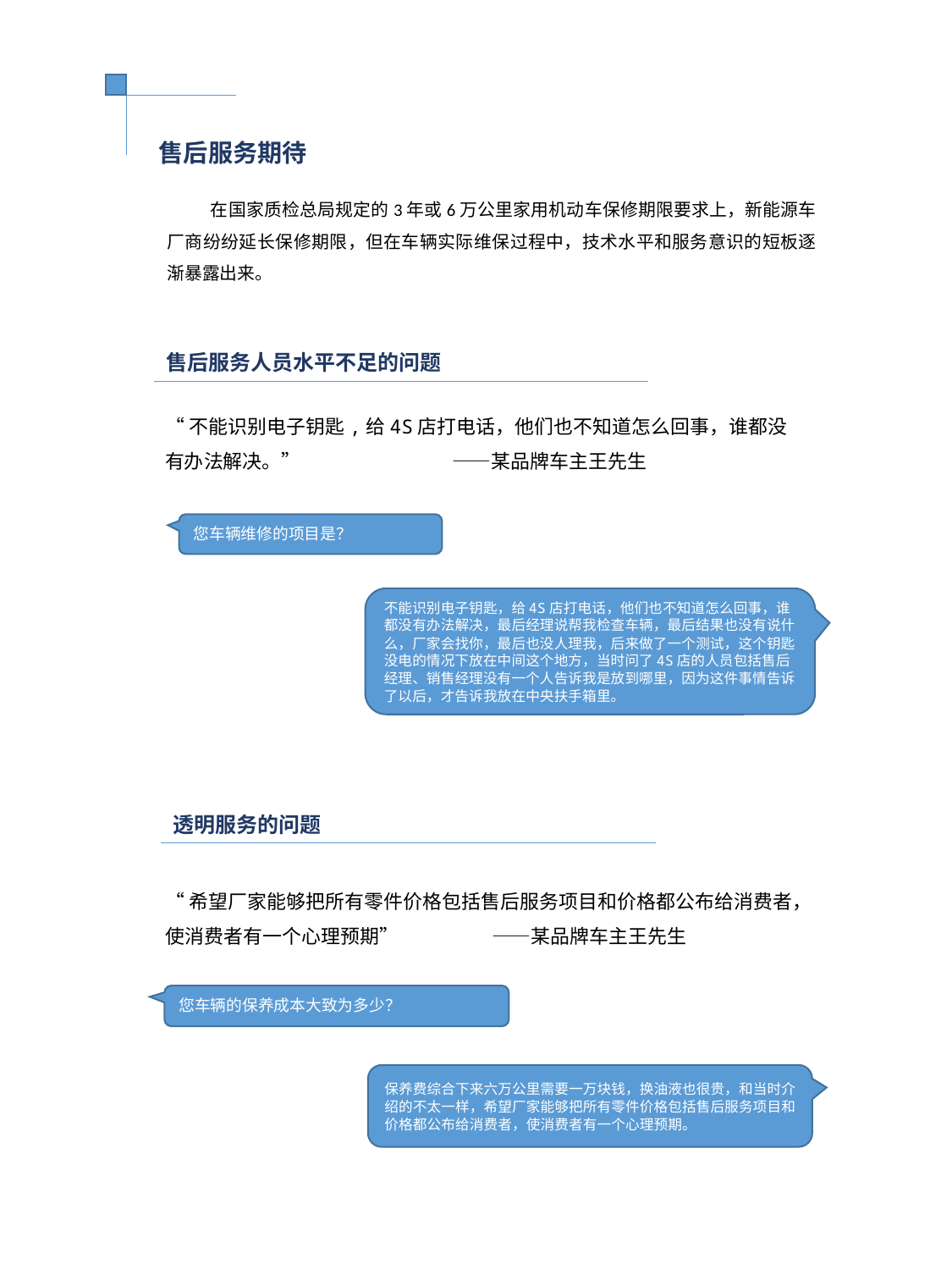

售后服务期待
         在国家质检总局规定的3年或6万公里家用机动车保修期限要求上，新能源车厂商纷纷延长保修期限，但在车辆实际维保过程中，技术水平和服务意识的短板逐渐暴露出来。
售后服务人员水平不足的问题
“不能识别电子钥匙,给4S店打电话，他们也不知道怎么回事，谁都没有办法解决。”                                  ——某品牌车主王先生
您车辆维修的项目是？
不能识别电子钥匙，给4S店打电话，他们也不知道怎么回事，谁都没有办法解决，最后经理说帮我检查车辆，最后结果也没有说什么，厂家会找你，最后也没人理我，后来做了一个测试，这个钥匙没电的情况下放在中间这个地方，当时问了4S店的人员包括售后经理、销售经理没有一个人告诉我是放到哪里，因为这件事情告诉了以后，才告诉我放在中央扶手箱里。
透明服务的问题
“希望厂家能够把所有零件价格包括售后服务项目和价格都公布给消费者，使消费者有一个心理预期”                     ——某品牌车主王先生
您车辆的保养成本大致为多少？
保养费综合下来六万公里需要一万块钱，换油液也很贵，和当时介绍的不太一样，希望厂家能够把所有零件价格包括售后服务项目和价格都公布给消费者，使消费者有一个心理预期。